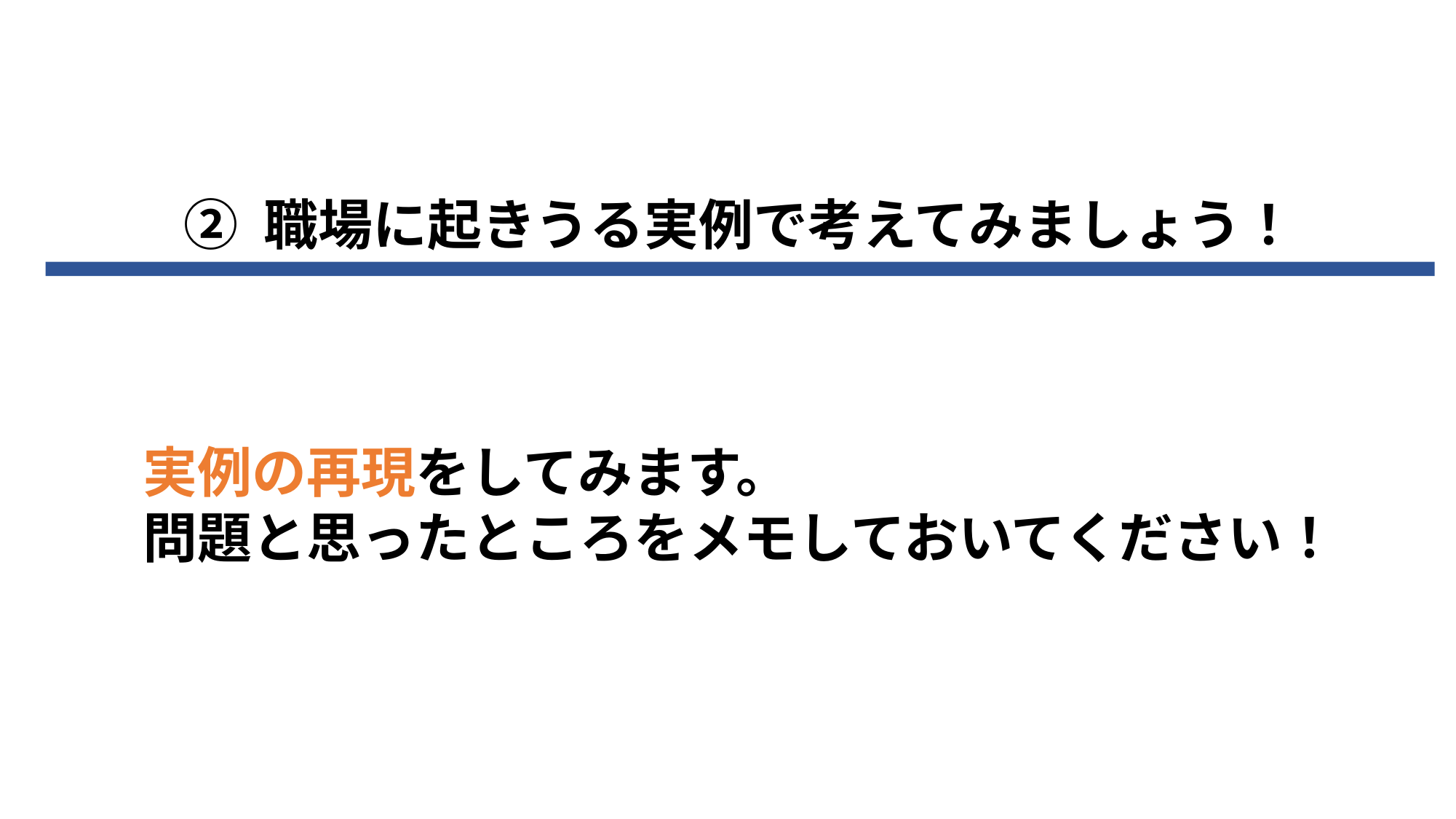

② 職場に起きうる実例で考えてみましょう！

実例の再現をしてみます。
問題と思ったところをメモしておいてください！